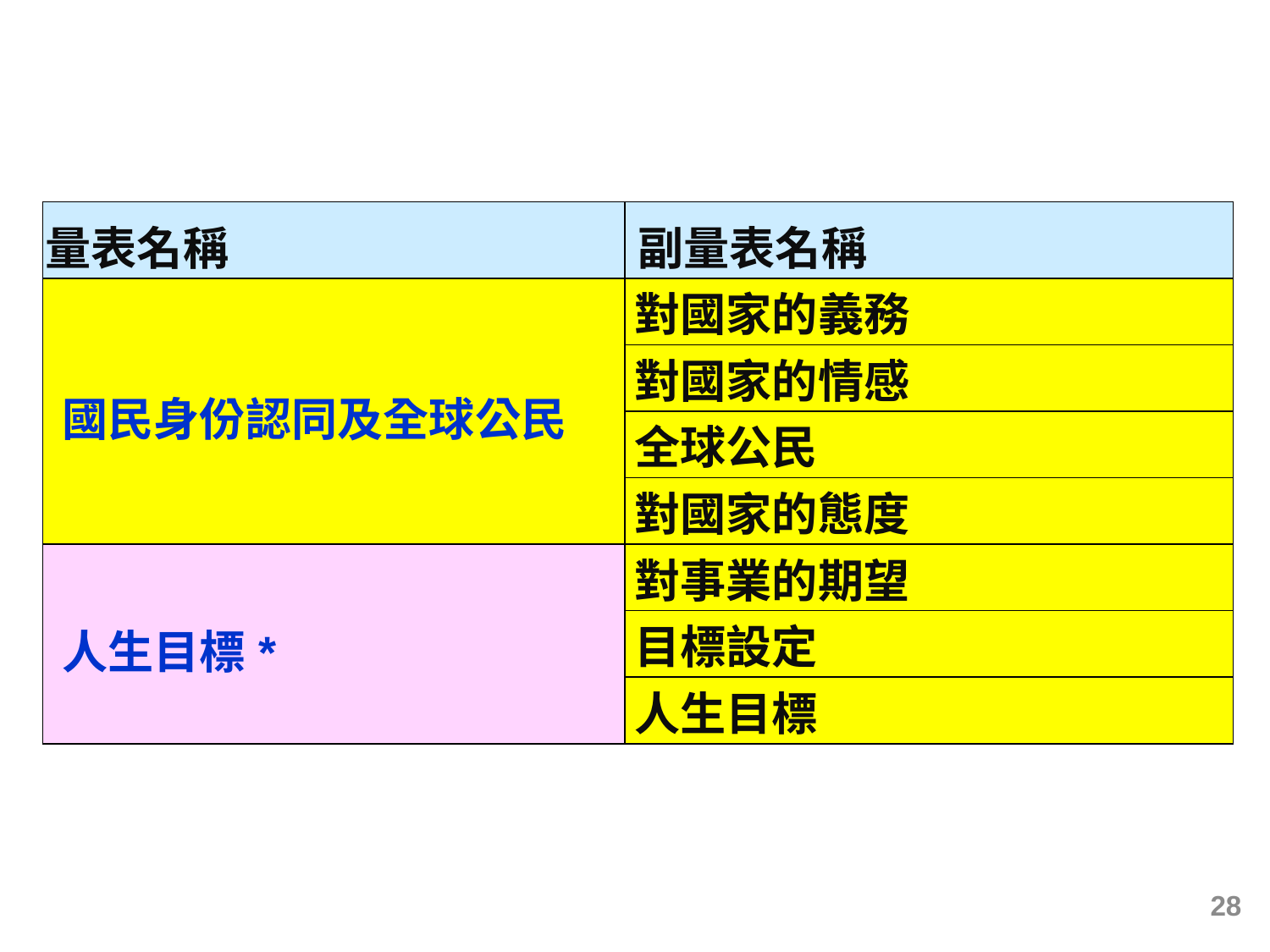

量表與副量表: 中學
| 量表名稱 | 副量表名稱 |
| --- | --- |
| 國民身份認同及全球公民 | 對國家的義務 |
|  | 對國家的情感 |
|  | 全球公民 |
|  | 對國家的態度 |
| 人生目標\* | 對事業的期望 |
|  | 目標設定 |
|  | 人生目標 |
28